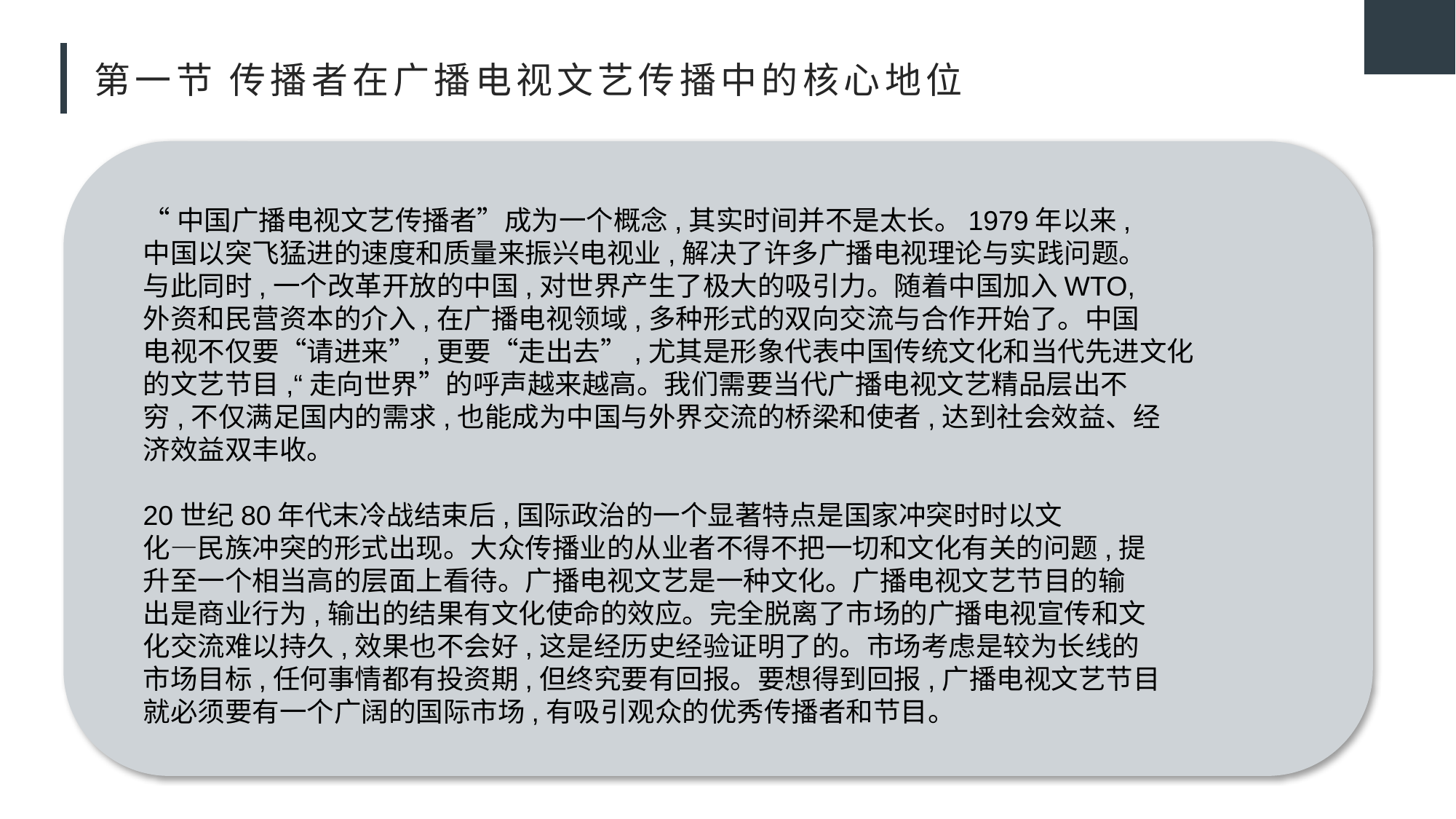

# 第一节 传播者在广播电视文艺传播中的核心地位

“中国广播电视文艺传播者”成为一个概念,其实时间并不是太长。1979年以来,
中国以突飞猛进的速度和质量来振兴电视业,解决了许多广播电视理论与实践问题。
与此同时,一个改革开放的中国,对世界产生了极大的吸引力。随着中国加入WTO,
外资和民营资本的介入,在广播电视领域,多种形式的双向交流与合作开始了。中国
电视不仅要“请进来”,更要“走出去”,尤其是形象代表中国传统文化和当代先进文化
的文艺节目,“走向世界”的呼声越来越高。我们需要当代广播电视文艺精品层出不
穷,不仅满足国内的需求,也能成为中国与外界交流的桥梁和使者,达到社会效益、经
济效益双丰收。

20世纪80年代末冷战结束后,国际政治的一个显著特点是国家冲突时时以文
化—民族冲突的形式出现。大众传播业的从业者不得不把一切和文化有关的问题,提
升至一个相当高的层面上看待。广播电视文艺是一种文化。广播电视文艺节目的输
出是商业行为,输出的结果有文化使命的效应。完全脱离了市场的广播电视宣传和文
化交流难以持久,效果也不会好,这是经历史经验证明了的。市场考虑是较为长线的
市场目标,任何事情都有投资期,但终究要有回报。要想得到回报,广播电视文艺节目
就必须要有一个广阔的国际市场,有吸引观众的优秀传播者和节目。